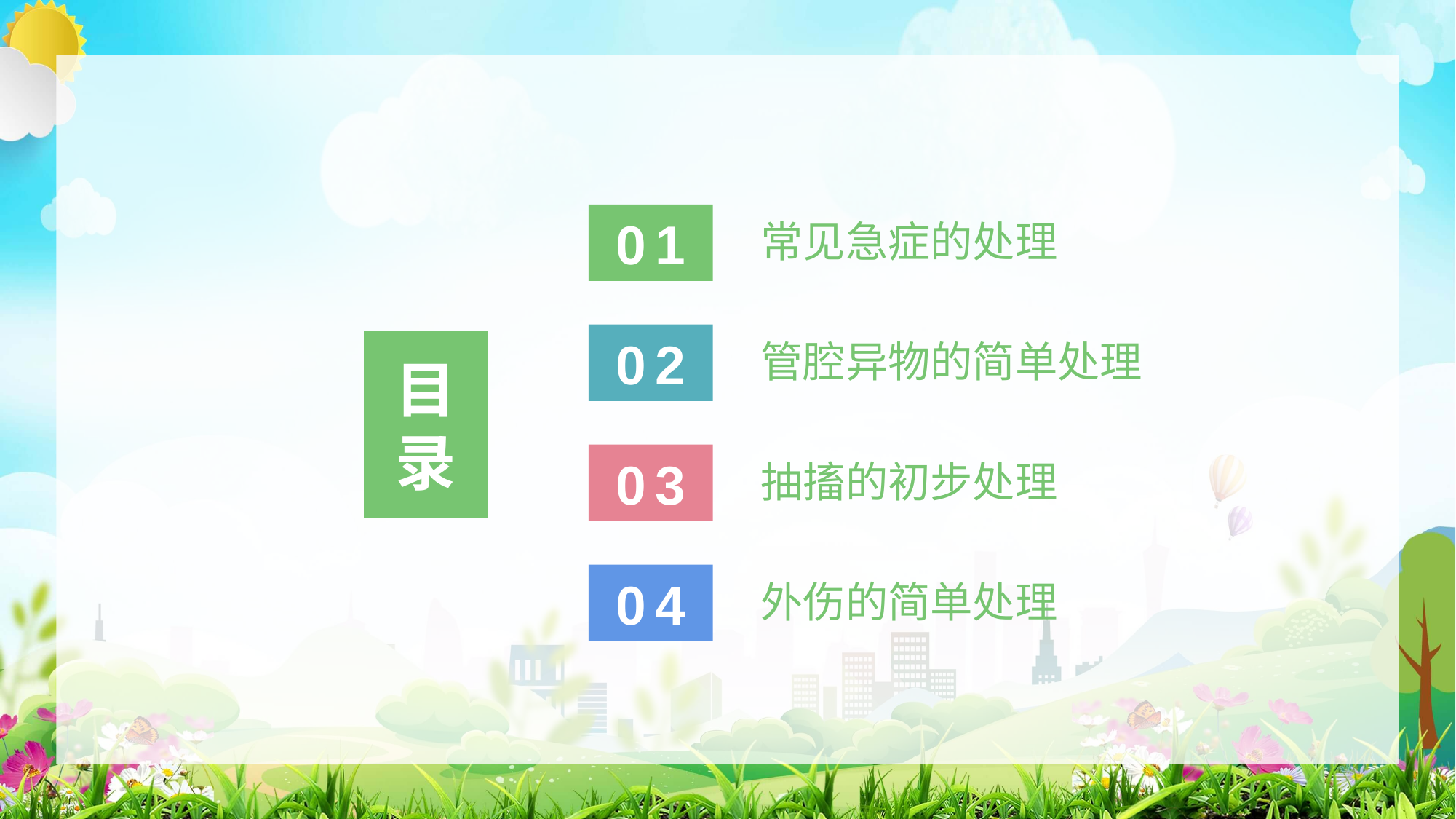

01
常见急症的处理
02
管腔异物的简单处理
目
录
03
抽搐的初步处理
04
外伤的简单处理